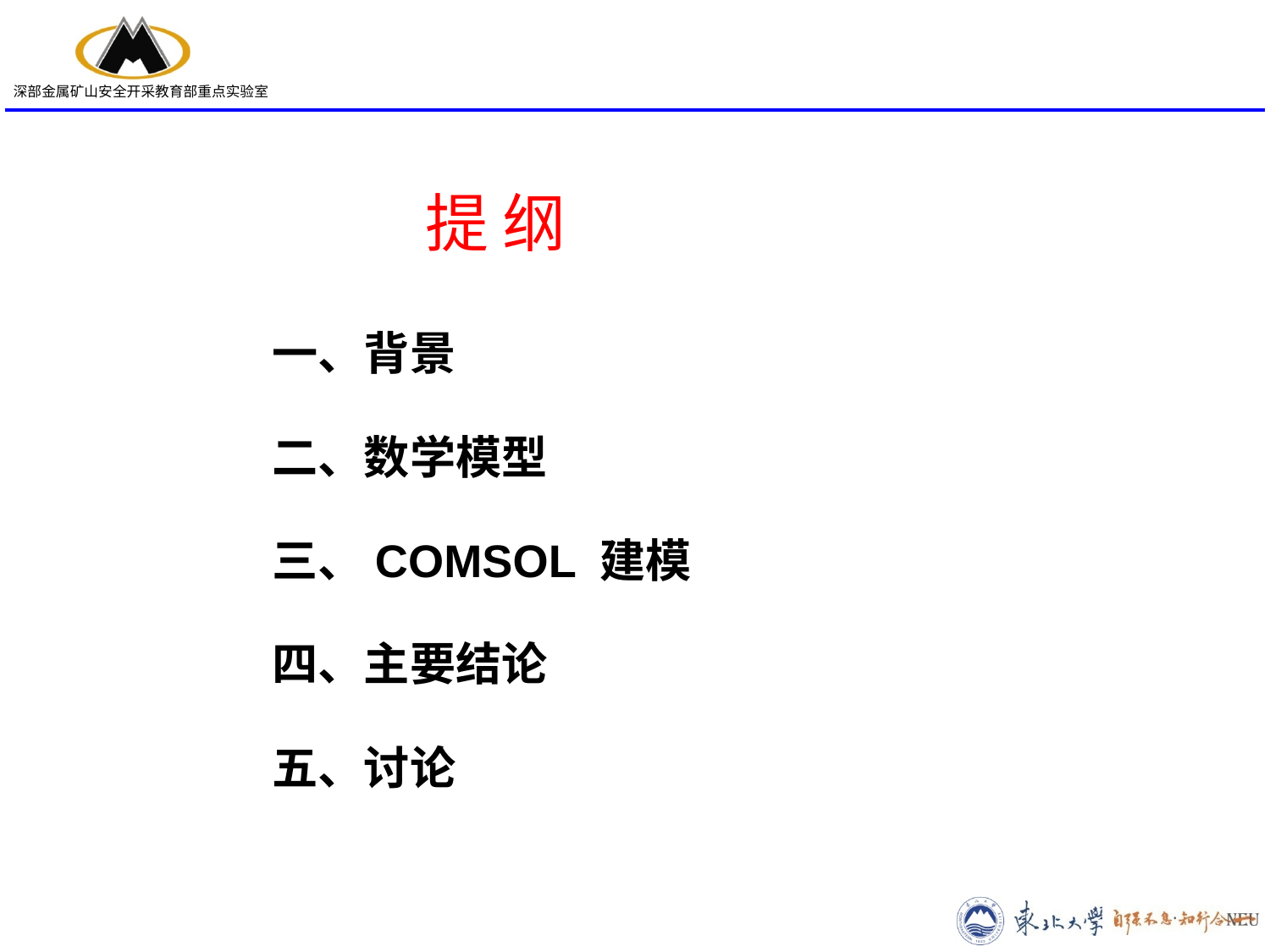

2
提 纲

一、背景
二、数学模型
三、COMSOL 建模
四、主要结论
五、讨论